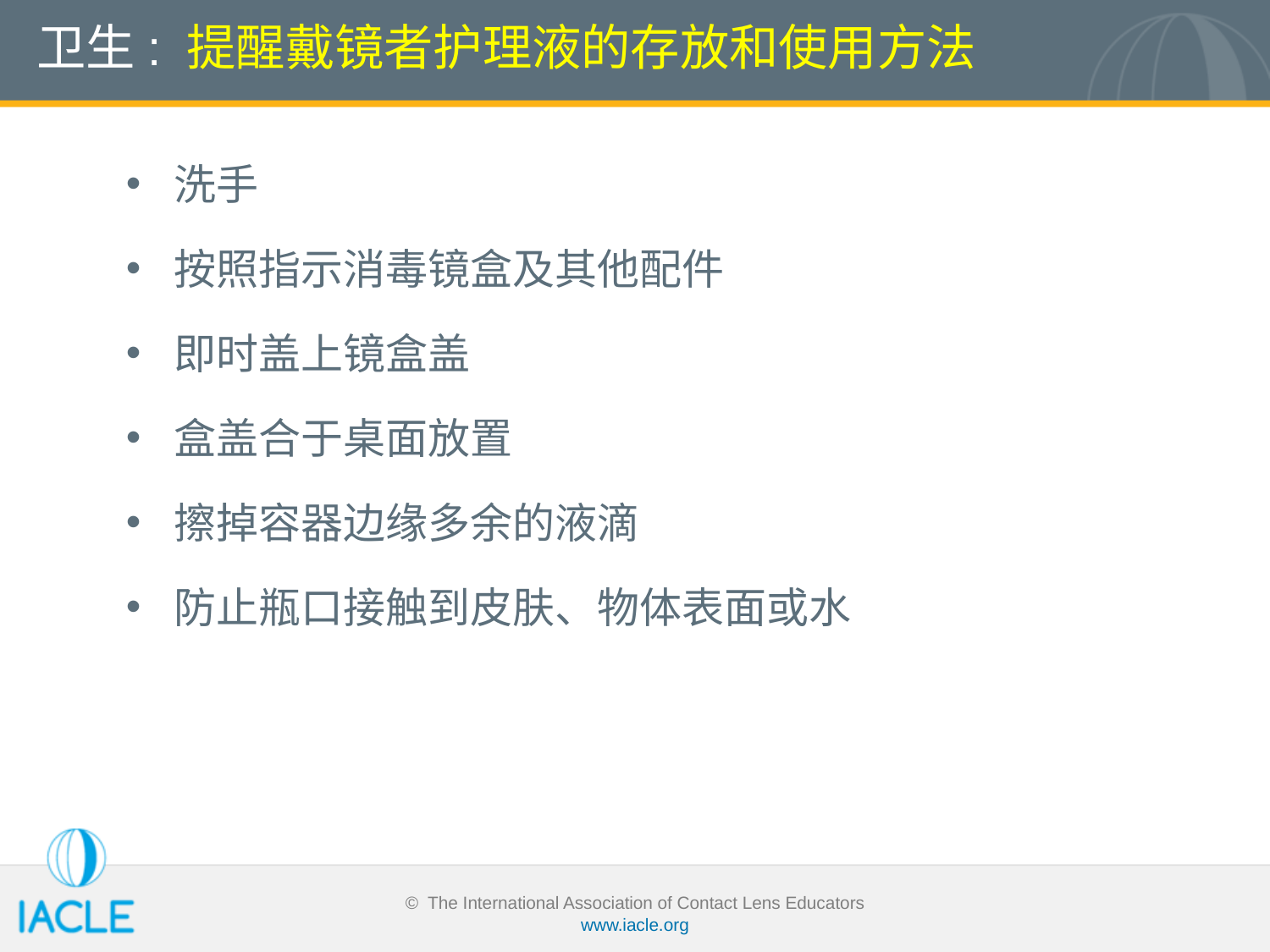

# 卫生: 提醒戴镜者护理液的存放和使用方法
洗手
按照指示消毒镜盒及其他配件
即时盖上镜盒盖
盒盖合于桌面放置
擦掉容器边缘多余的液滴
防止瓶口接触到皮肤、物体表面或水